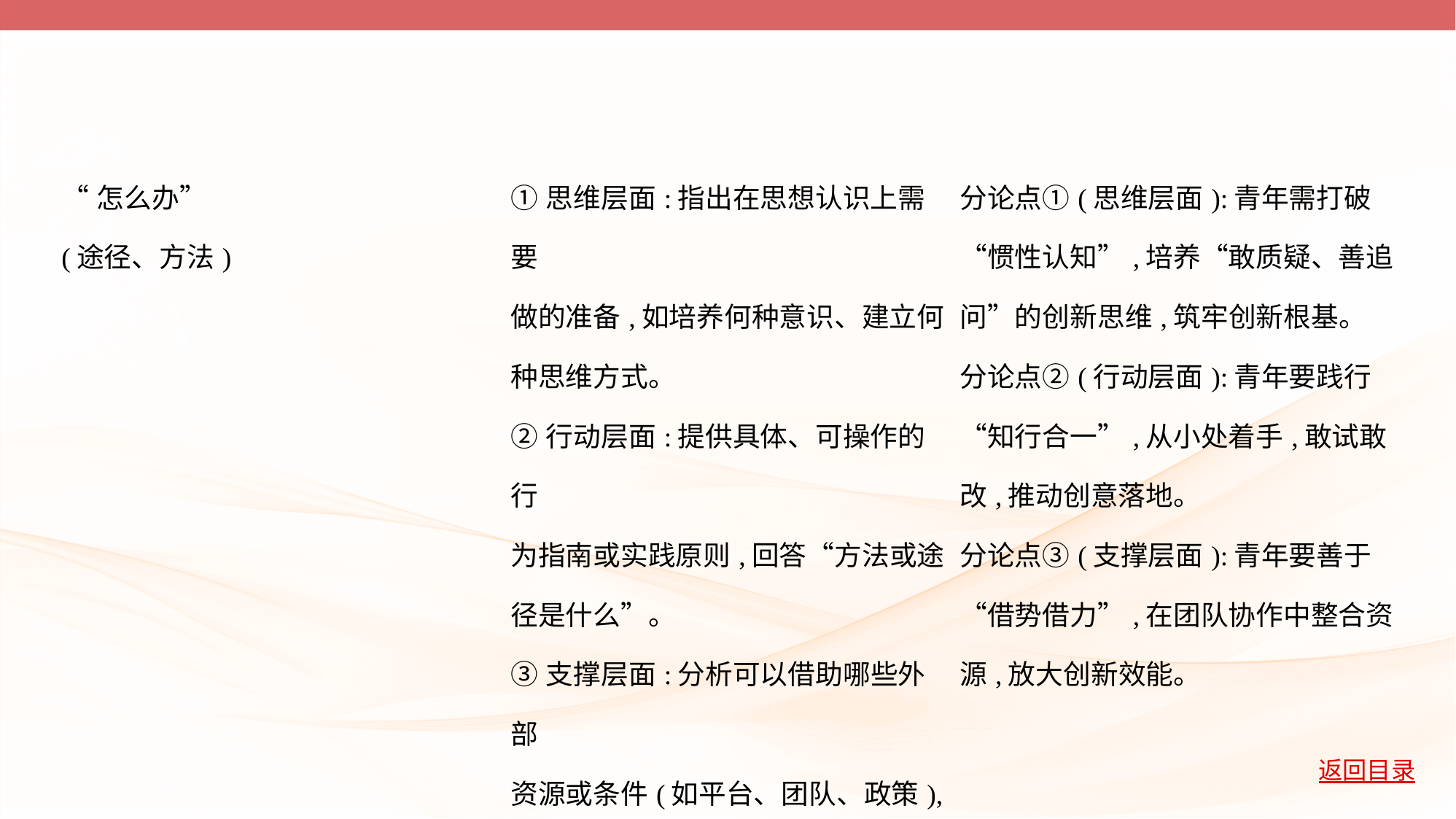

| “怎么办” (途径、方法) | ①思维层面:指出在思想认识上需要 做的准备,如培养何种意识、建立何 种思维方式。 ②行动层面:提供具体、可操作的行 为指南或实践原则,回答“方法或途 径是什么”。 ③支撑层面:分析可以借助哪些外部 资源或条件(如平台、团队、政策), 为行动提供保障。 | 分论点①(思维层面):青年需打破 “惯性认知”,培养“敢质疑、善追 问”的创新思维,筑牢创新根基。 分论点②(行动层面):青年要践行 “知行合一”,从小处着手,敢试敢 改,推动创意落地。 分论点③(支撑层面):青年要善于 “借势借力”,在团队协作中整合资 源,放大创新效能。 |
| --- | --- | --- |